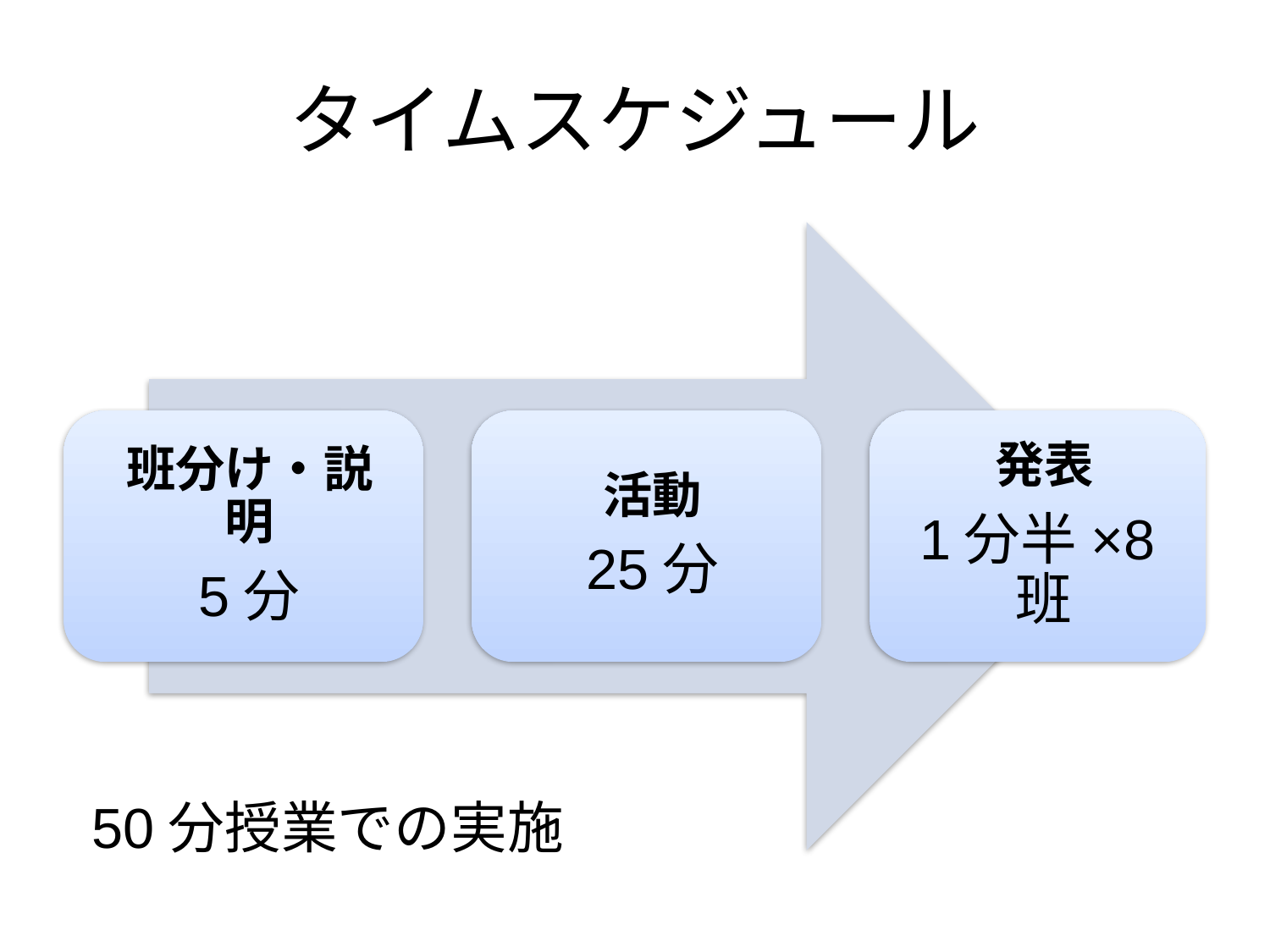

# タイムスケジュール
班分け・説明
5分
活動
25分
発表
1分半×8班
50分授業での実施